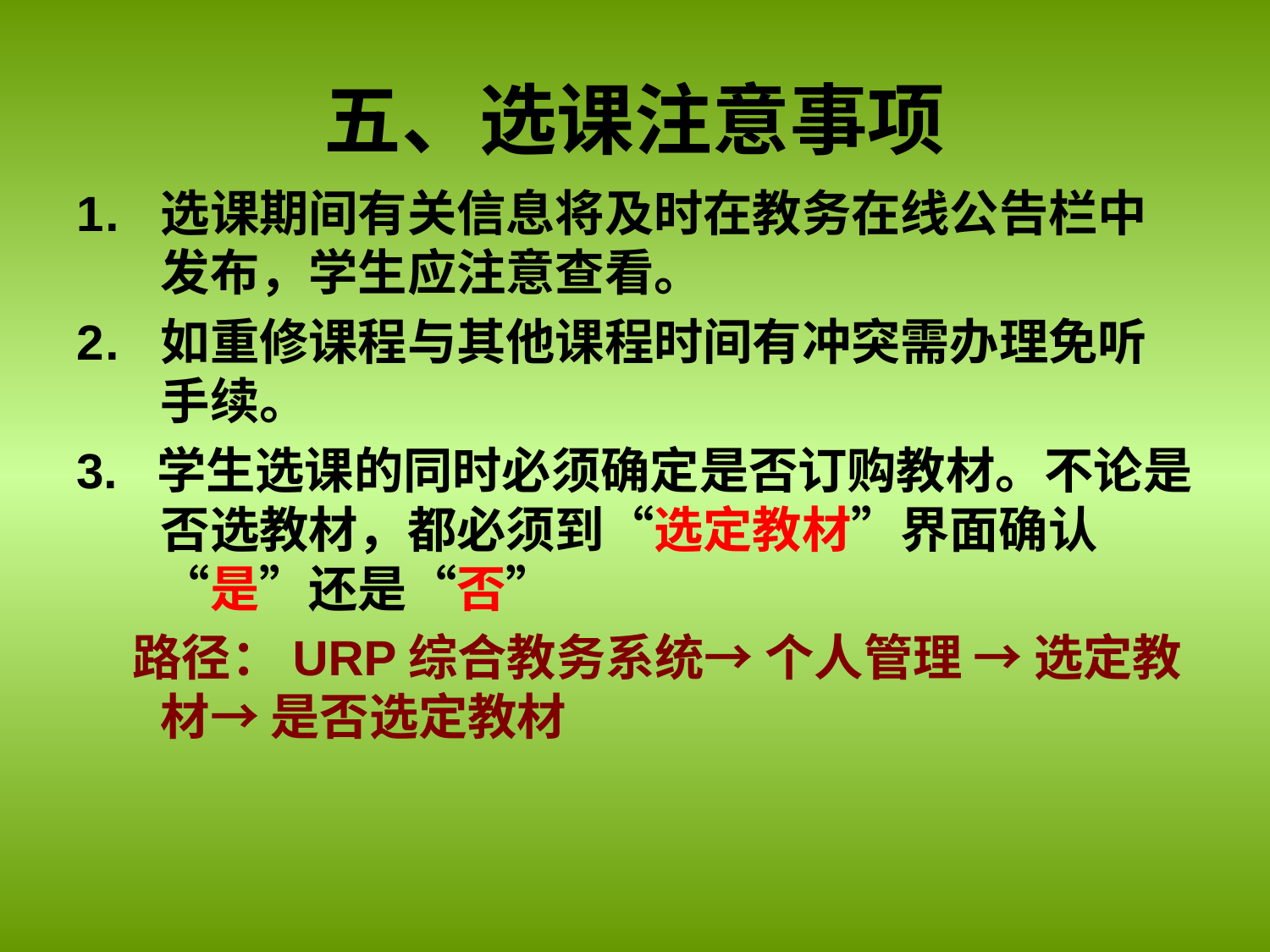

# 五、选课注意事项
选课期间有关信息将及时在教务在线公告栏中发布，学生应注意查看。
如重修课程与其他课程时间有冲突需办理免听手续。
3.  学生选课的同时必须确定是否订购教材。不论是否选教材，都必须到“选定教材”界面确认“是”还是“否”
    路径：URP综合教务系统→ 个人管理 → 选定教材→ 是否选定教材